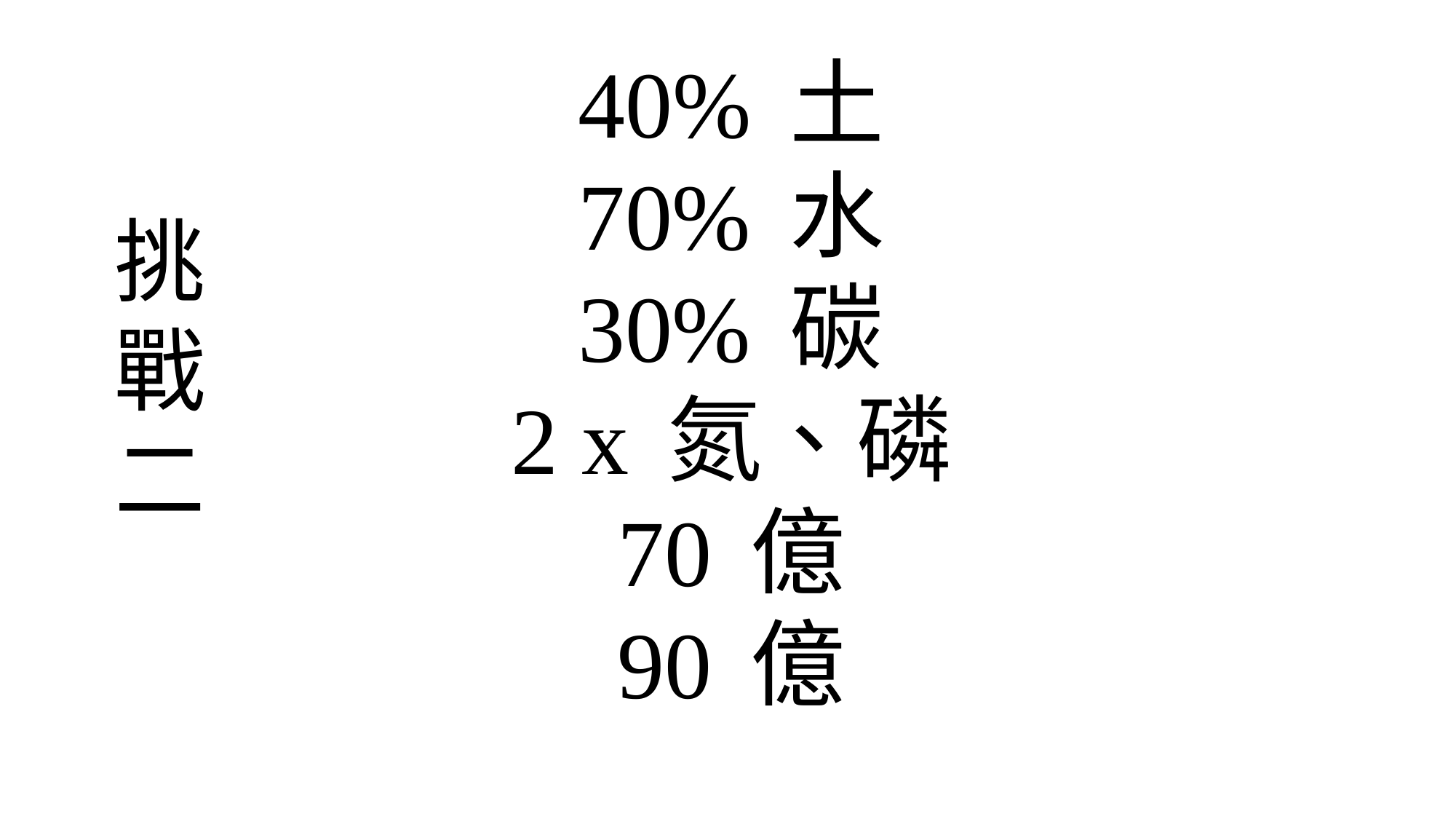

40% 土
70% 水
30% 碳
2 x 氮、磷
70 億
90 億
挑戰二